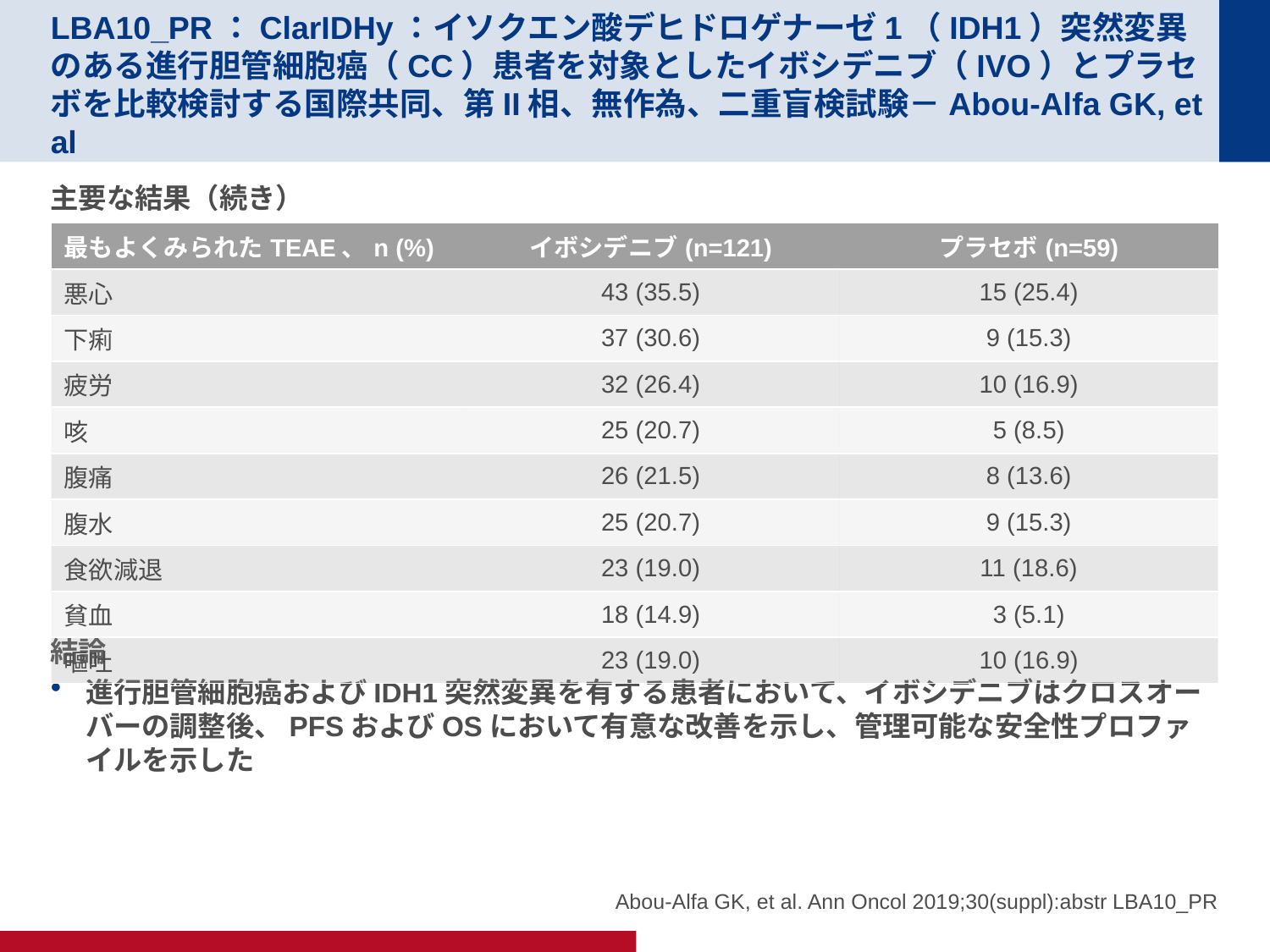

# LBA10_PR：ClarIDHy：イソクエン酸デヒドロゲナーゼ1（IDH1）突然変異のある進行胆管細胞癌（CC）患者を対象としたイボシデニブ（IVO）とプラセボを比較検討する国際共同、第II相、無作為、二重盲検試験－Abou-Alfa GK, et al
主要な結果（続き）
結論
進行胆管細胞癌およびIDH1突然変異を有する患者において、イボシデニブはクロスオーバーの調整後、PFSおよびOSにおいて有意な改善を示し、管理可能な安全性プロファイルを示した
| 最もよくみられたTEAE、n (%) | イボシデニブ(n=121) | プラセボ(n=59) |
| --- | --- | --- |
| 悪心 | 43 (35.5) | 15 (25.4) |
| 下痢 | 37 (30.6) | 9 (15.3) |
| 疲労 | 32 (26.4) | 10 (16.9) |
| 咳 | 25 (20.7) | 5 (8.5) |
| 腹痛 | 26 (21.5) | 8 (13.6) |
| 腹水 | 25 (20.7) | 9 (15.3) |
| 食欲減退 | 23 (19.0) | 11 (18.6) |
| 貧血 | 18 (14.9) | 3 (5.1) |
| 嘔吐 | 23 (19.0) | 10 (16.9) |
Abou-Alfa GK, et al. Ann Oncol 2019;30(suppl):abstr LBA10_PR